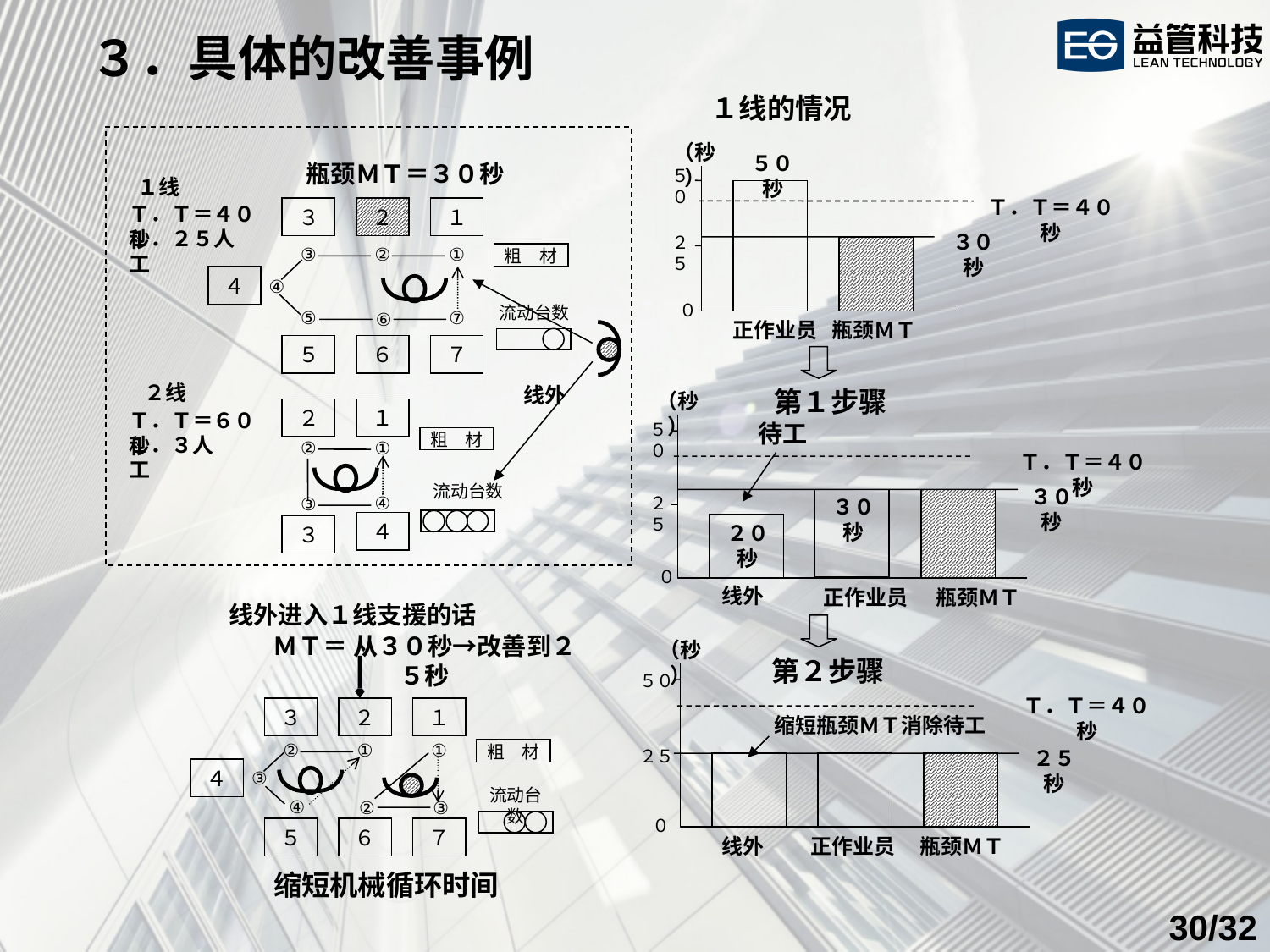

３．具体的改善事例
１线的情况

（秒）
５０秒
瓶颈ＭＴ＝３０秒
５０

１线

Ｔ．Ｔ＝４０秒
Ｔ．Ｔ＝４０秒
３
２
１

１．２５人工
３０秒
２５

③
②
①
粗　材

４
④

０

⑤
⑦
流动台数
⑥
正作业员
瓶颈ＭＴ

５
６
７

线外
第１步骤
２线
（秒）
２
１
Ｔ．Ｔ＝６０秒
５０
待工

１．３人工
粗　材
②
①

Ｔ．Ｔ＝４０秒

３０秒
流动台数
２５
④
③
３０秒

４
２０秒

３
０
线外
正作业员
瓶颈ＭＴ
线外进入１线支援的话

ＭＴ＝ 从３０秒→改善到２５秒
（秒）
第２步骤

５０

Ｔ．Ｔ＝４０秒
３
２
１

缩短瓶颈ＭＴ消除待工
②
①
①

２５秒
２５
粗　材

４

③

流动台数

④
②
③

０

５
６
７
线外
正作业员
瓶颈ＭＴ
缩短机械循环时间
30/32